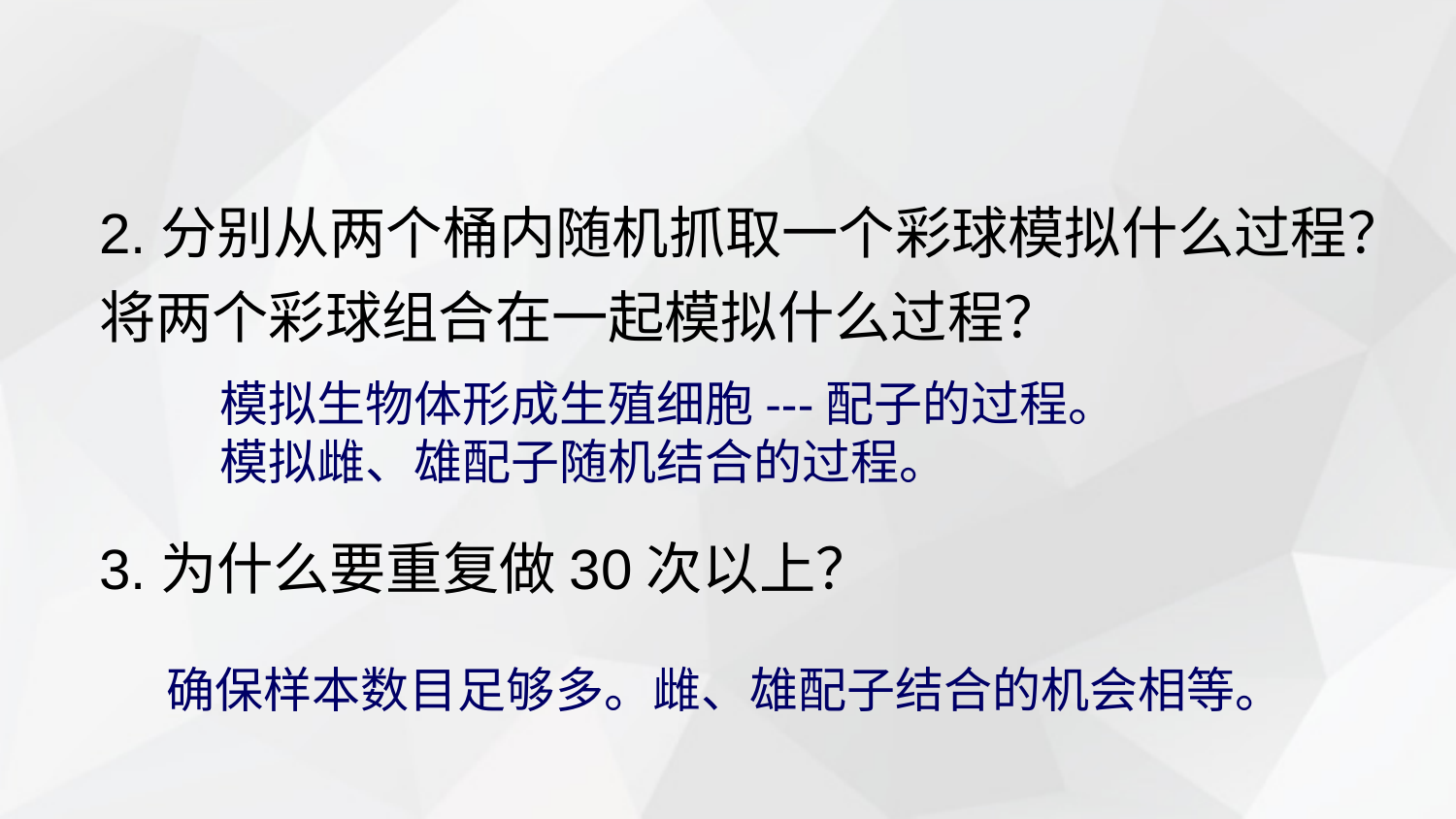

2.分别从两个桶内随机抓取一个彩球模拟什么过程？将两个彩球组合在一起模拟什么过程？

3.为什么要重复做30次以上？
模拟生物体形成生殖细胞---配子的过程。
模拟雌、雄配子随机结合的过程。
确保样本数目足够多。雌、雄配子结合的机会相等。